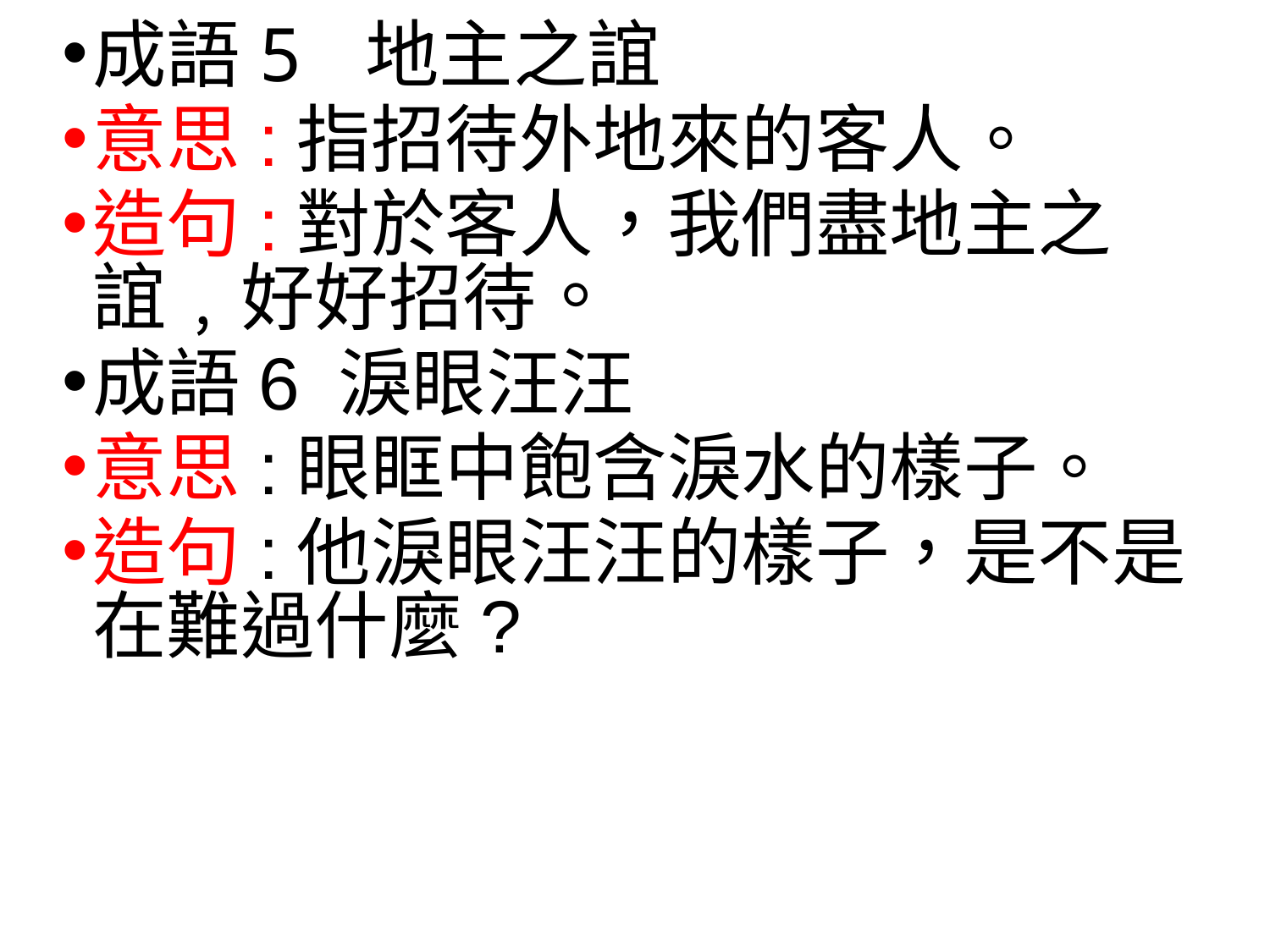

成語5 地主之誼
意思:指招待外地來的客人。
造句:對於客人，我們盡地主之誼﹐好好招待。
成語6 淚眼汪汪
意思:眼眶中飽含淚水的樣子。
造句:他淚眼汪汪的樣子，是不是在難過什麼?